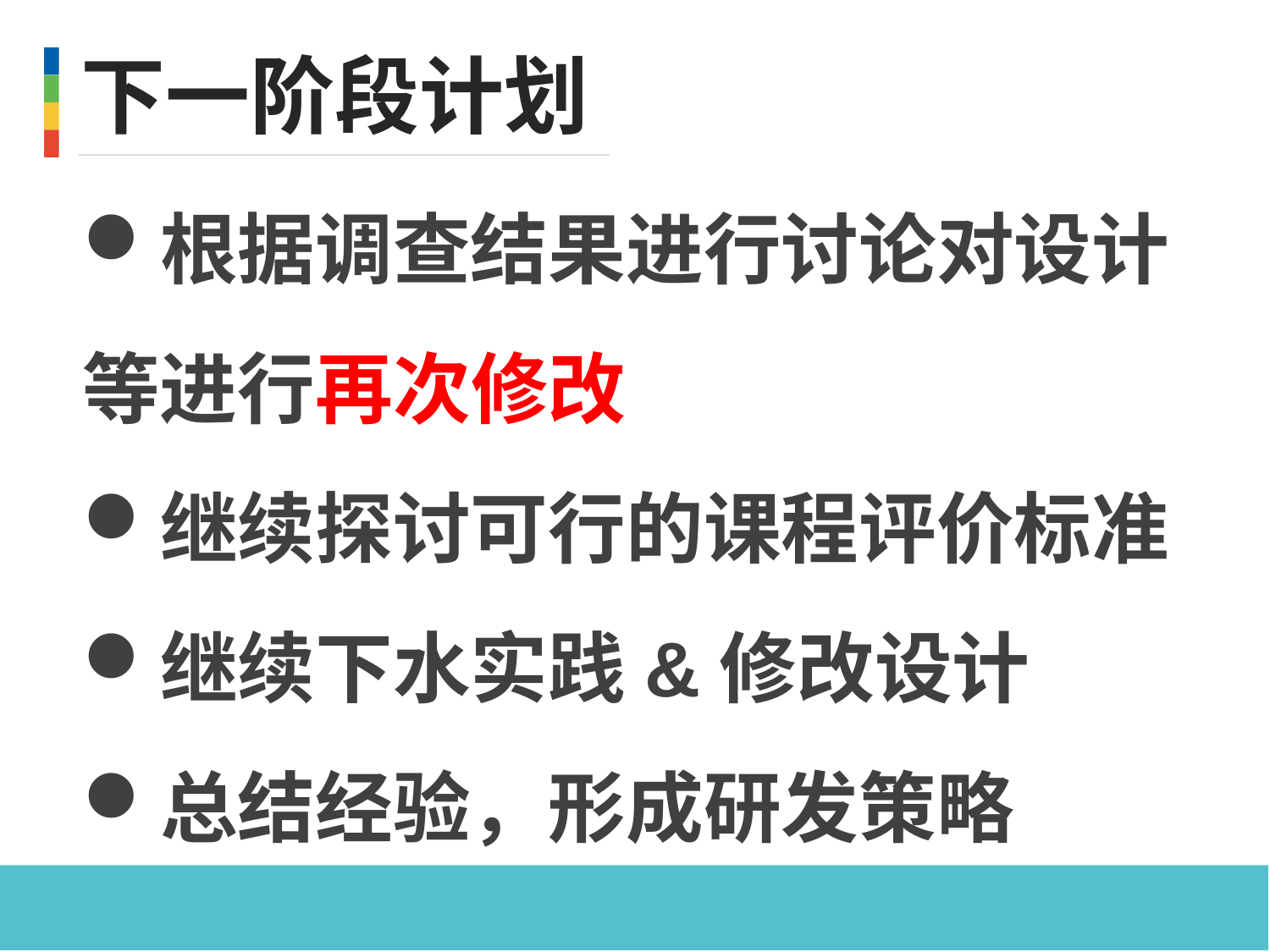

下一阶段计划

根据调查结果进行讨论对设计等进行再次修改
继续探讨可行的课程评价标准
继续下水实践&修改设计
总结经验，形成研发策略